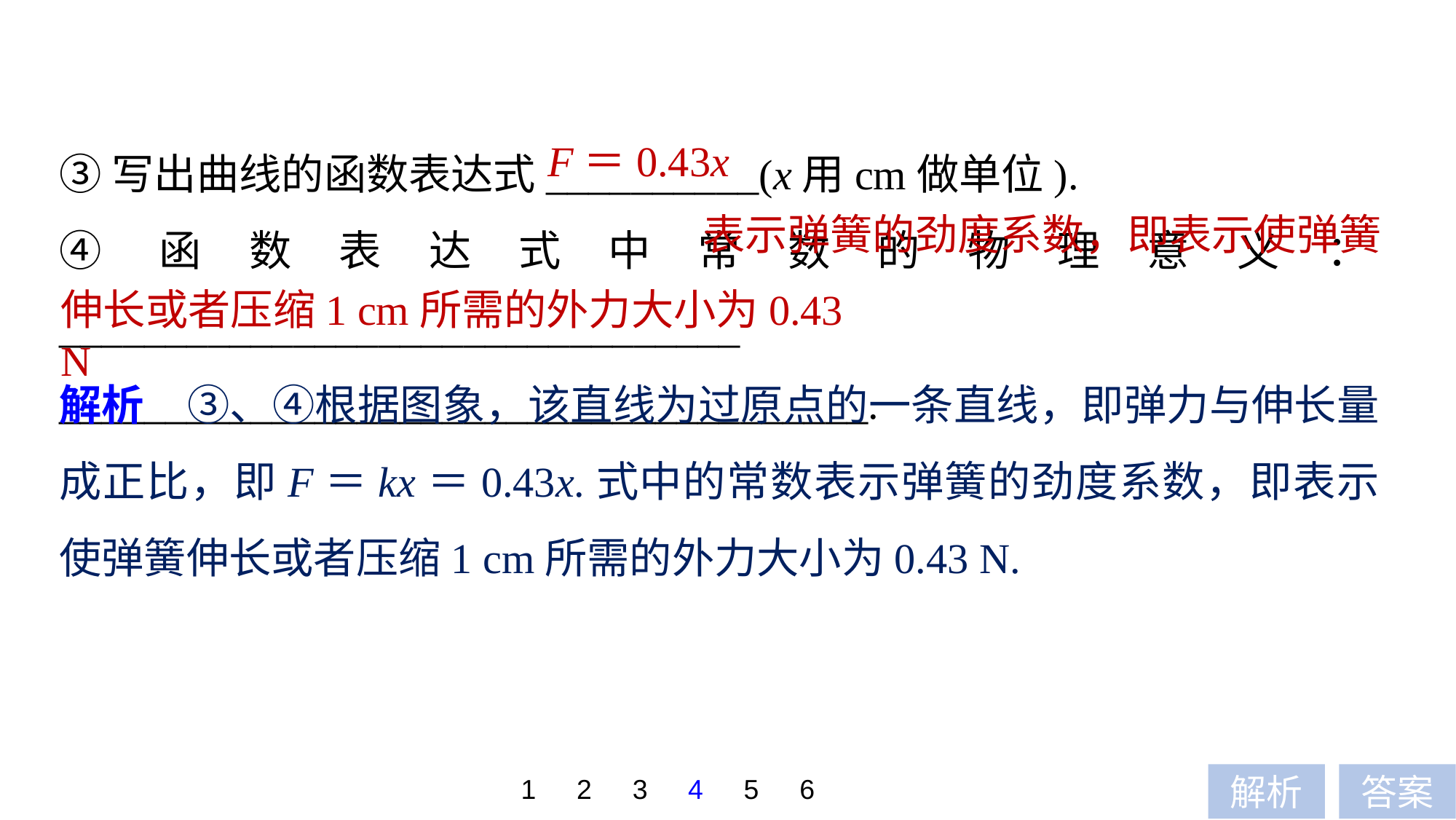

③写出曲线的函数表达式__________(x用cm做单位).
④函数表达式中常数的物理意义：________________________________
______________________________________.
F＝0.43x
表示弹簧的劲度系数，即表示使弹簧
伸长或者压缩1 cm所需的外力大小为0.43 N
解析　③、④根据图象，该直线为过原点的一条直线，即弹力与伸长量成正比，即F＝kx＝0.43x.式中的常数表示弹簧的劲度系数，即表示使弹簧伸长或者压缩1 cm所需的外力大小为0.43 N.
1
2
3
4
5
6
解析
答案